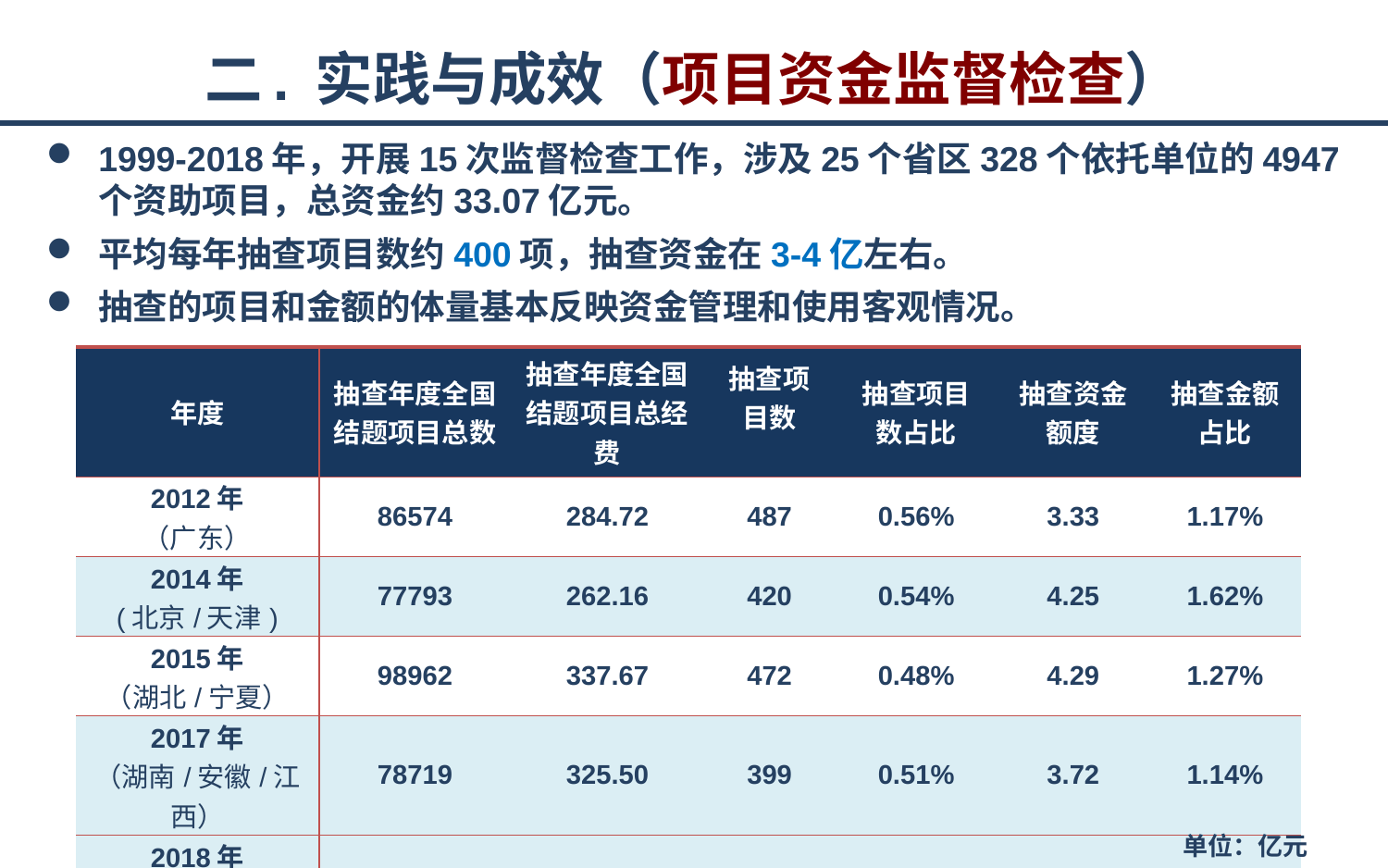

# 二. 实践与成效（项目资金监督检查）
1999-2018年，开展15次监督检查工作，涉及25个省区328个依托单位的4947个资助项目，总资金约33.07亿元。
平均每年抽查项目数约400项，抽查资金在3-4亿左右。
抽查的项目和金额的体量基本反映资金管理和使用客观情况。
| 年度 | 抽查年度全国结题项目总数 | 抽查年度全国结题项目总经费 | 抽查项目数 | 抽查项目数占比 | 抽查资金额度 | 抽查金额占比 |
| --- | --- | --- | --- | --- | --- | --- |
| 2012年 （广东） | 86574 | 284.72 | 487 | 0.56% | 3.33 | 1.17% |
| 2014年 (北京/天津) | 77793 | 262.16 | 420 | 0.54% | 4.25 | 1.62% |
| 2015年 （湖北/宁夏） | 98962 | 337.67 | 472 | 0.48% | 4.29 | 1.27% |
| 2017年 （湖南/安徽/江西） | 78719 | 325.50 | 399 | 0.51% | 3.72 | 1.14% |
| 2018年 （山东/湖南/广东） | 39709 | 237.78 | 206 | 0.52% | 2.46 | 1.03% |
单位：亿元